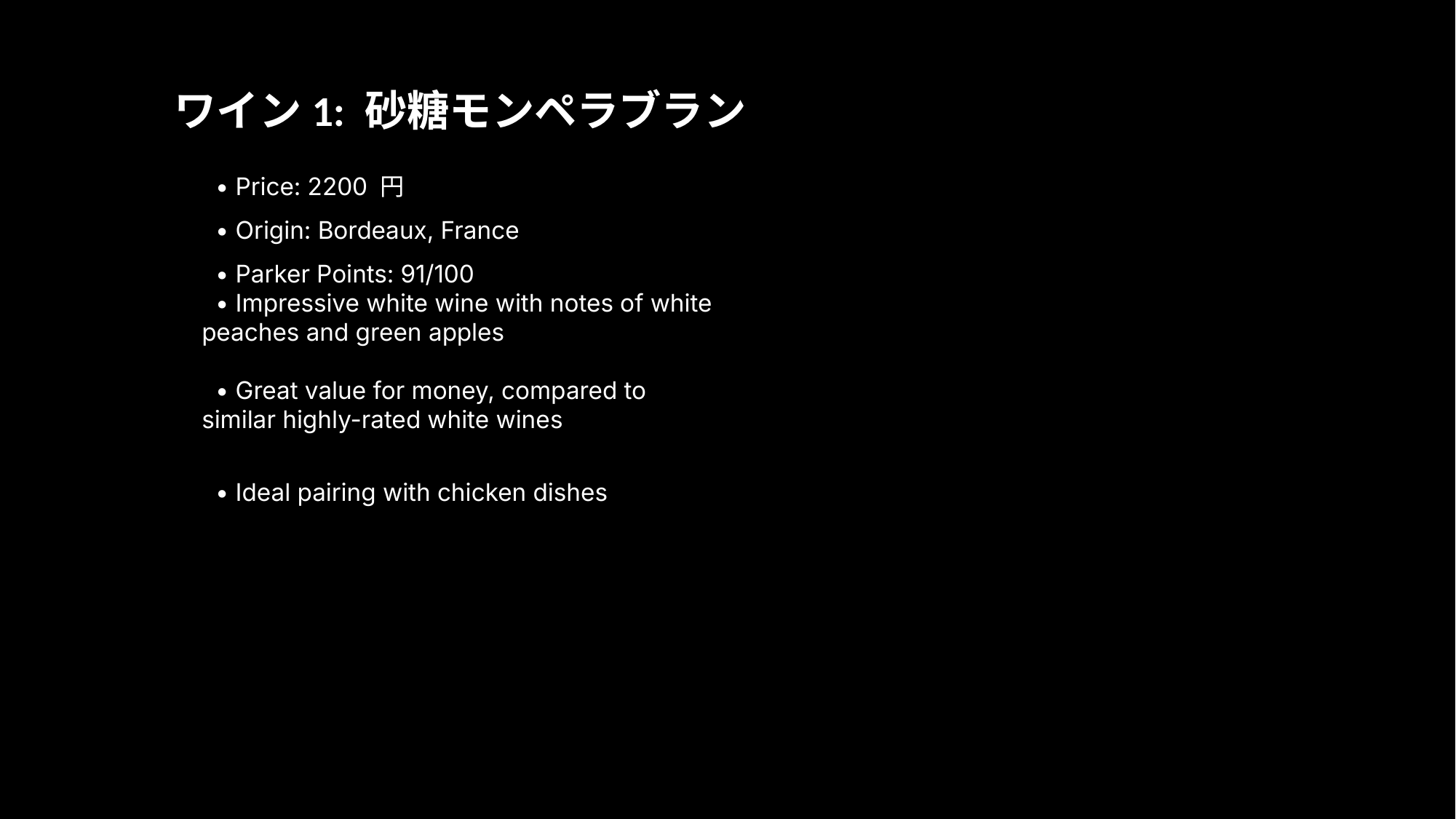

ワイン1: 砂糖モンペラブラン
  • Price: 2200 円
  • Origin: Bordeaux, France
  • Parker Points: 91/100
  • Impressive white wine with notes of white peaches and green apples
  • Great value for money, compared to similar highly-rated white wines
  • Ideal pairing with chicken dishes